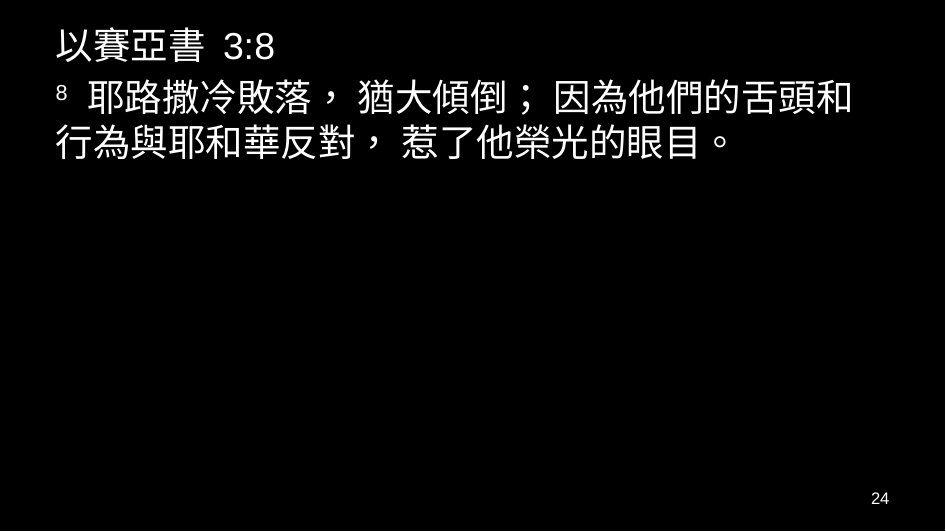

以賽亞書 3:8
8 耶路撒冷敗落， 猶大傾倒； 因為他們的舌頭和行為與耶和華反對， 惹了他榮光的眼目。
24